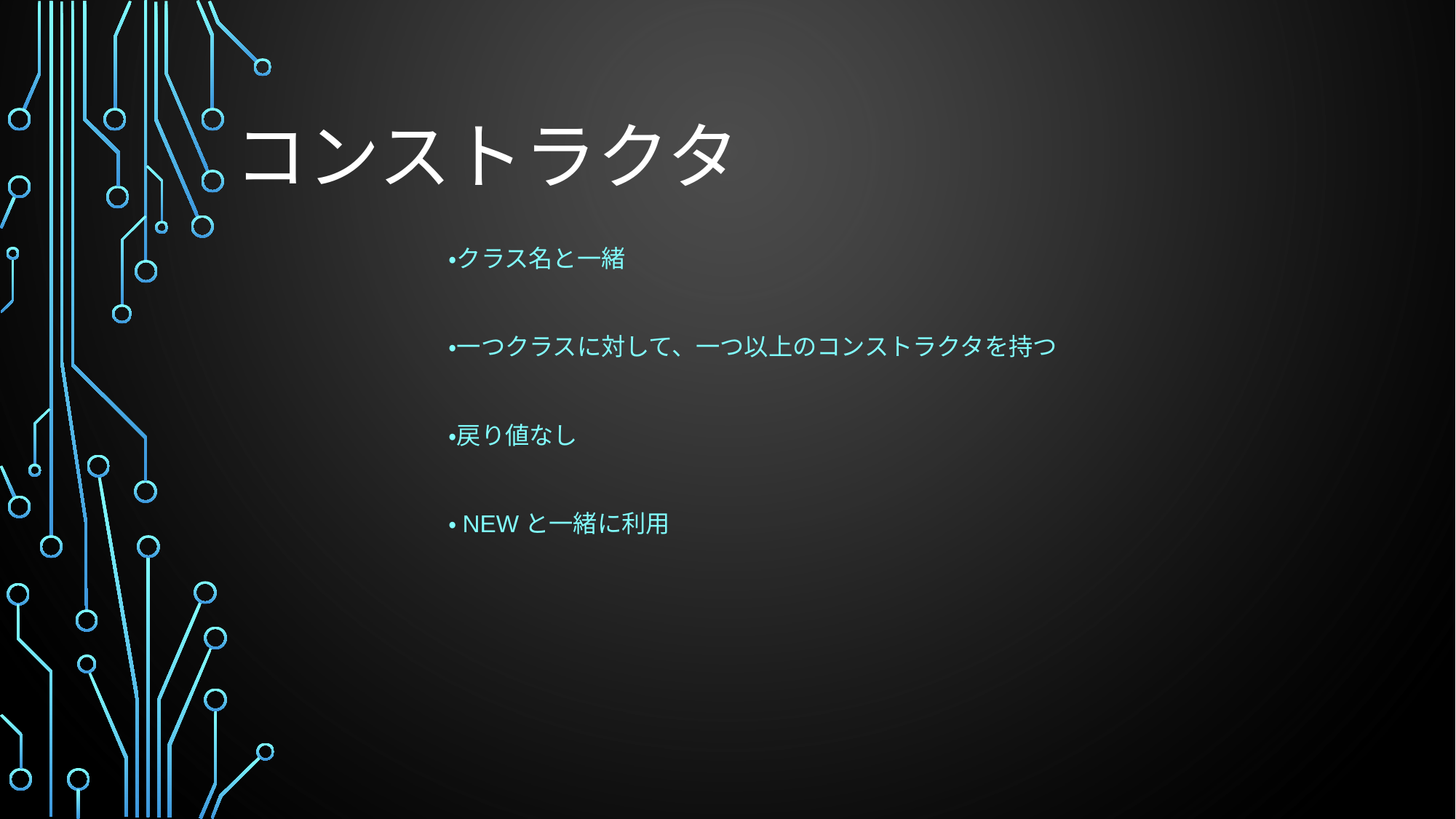

# コンストラクタ
・クラス名と一緒

・一つクラスに対して、一つ以上のコンストラクタを持つ

・戻り値なし

・NEWと一緒に利用
14